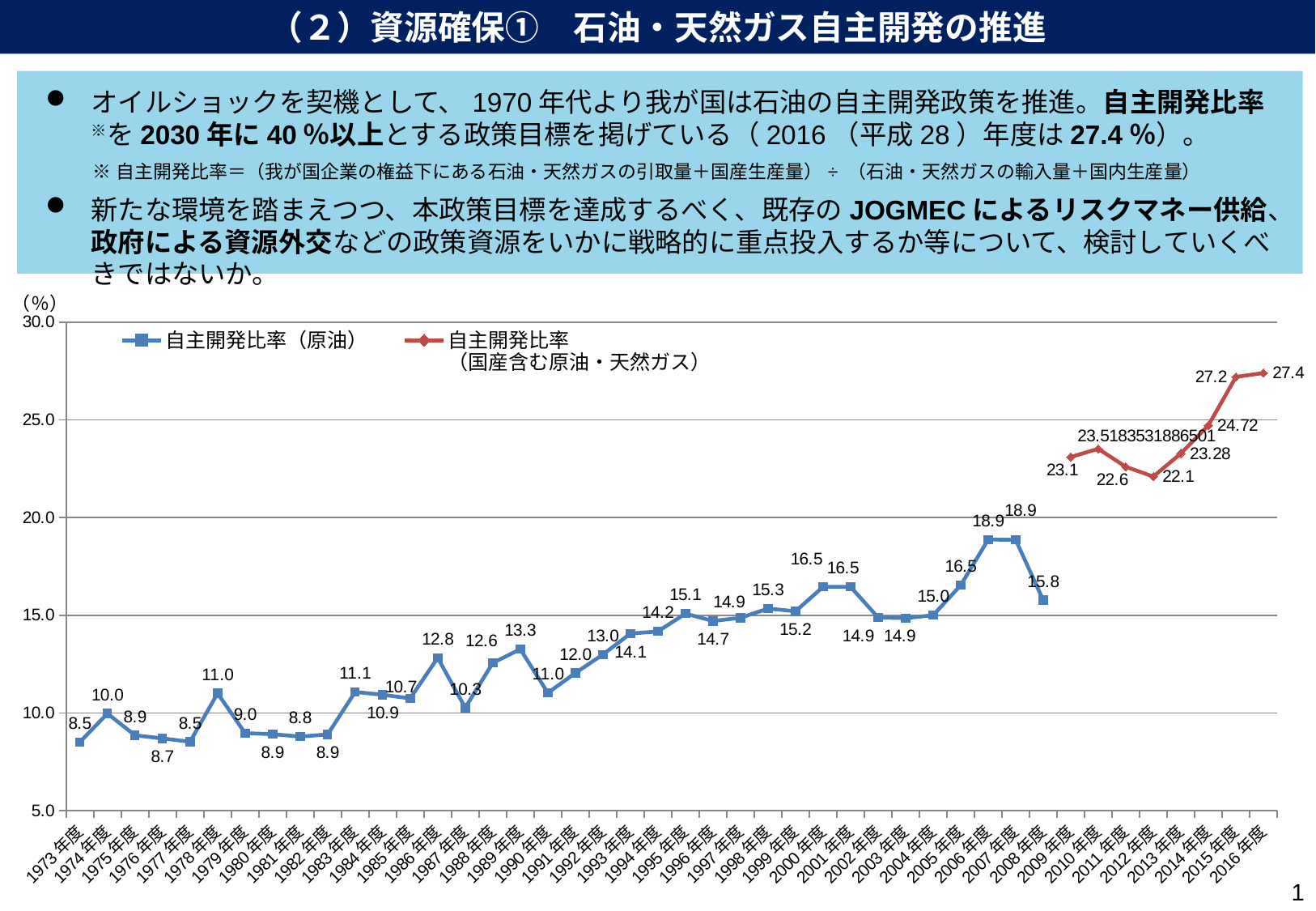

（２）資源確保①　石油・天然ガス自主開発の推進
オイルショックを契機として、1970年代より我が国は石油の自主開発政策を推進。自主開発比率※を2030年に40％以上とする政策目標を掲げている（2016（平成28）年度は27.4％）。
※自主開発比率＝（我が国企業の権益下にある石油・天然ガスの引取量＋国産生産量）÷ （石油・天然ガスの輸入量＋国内生産量）
新たな環境を踏まえつつ、本政策目標を達成するべく、既存のJOGMECによるリスクマネー供給、政府による資源外交などの政策資源をいかに戦略的に重点投入するか等について、検討していくべきではないか。

### Chart

| Category | 自主開発比率（原油） | 自主開発比率
（国産含む原油・天然ガス） |
|---|---|---|
| 1973年度 | 8.51913834980891 | None |
| 1974年度 | 9.973648631504927 | None |
| 1975年度 | 8.859333675818634 | None |
| 1976年度 | 8.700412578944697 | None |
| 1977年度 | 8.530436756920395 | None |
| 1978年度 | 11.008770143750395 | None |
| 1979年度 | 8.969737644465132 | None |
| 1980年度 | 8.916203179800801 | None |
| 1981年度 | 8.797251456146219 | None |
| 1982年度 | 8.90474698039972 | None |
| 1983年度 | 11.076187254515043 | None |
| 1984年度 | 10.934146192540544 | None |
| 1985年度 | 10.749210436933808 | None |
| 1986年度 | 12.822905778706886 | None |
| 1987年度 | 10.271789167815308 | None |
| 1988年度 | 12.563201473783279 | None |
| 1989年度 | 13.26799152168656 | None |
| 1990年度 | 11.03069439785307 | None |
| 1991年度 | 12.045037419441348 | None |
| 1992年度 | 12.992239936167216 | None |
| 1993年度 | 14.064803475737698 | None |
| 1994年度 | 14.17425845328539 | None |
| 1995年度 | 15.087788013226579 | None |
| 1996年度 | 14.70893734457451 | None |
| 1997年度 | 14.871639581440729 | None |
| 1998年度 | 15.347708619272527 | None |
| 1999年度 | 15.203798334205125 | None |
| 2000年度 | 16.456601061260073 | None |
| 2001年度 | 16.458214302098146 | None |
| 2002年度 | 14.888093328593044 | None |
| 2003年度 | 14.854157988025518 | None |
| 2004年度 | 15.005066065631397 | None |
| 2005年度 | 16.537890044576525 | None |
| 2006年度 | 18.876676625504402 | None |
| 2007年度 | 18.859286682312497 | None |
| 2008年度 | 15.773913637022943 | None |
| 2009年度 | None | 23.1 |
| 2010年度 | None | 23.5183531886501 |
| 2011年度 | None | 22.6 |
| 2012年度 | None | 22.1 |
| 2013年度 | None | 23.28 |
| 2014年度 | None | 24.72 |
| 2015年度 | None | 27.2 |
| 2016年度 | None | 27.4 |
1